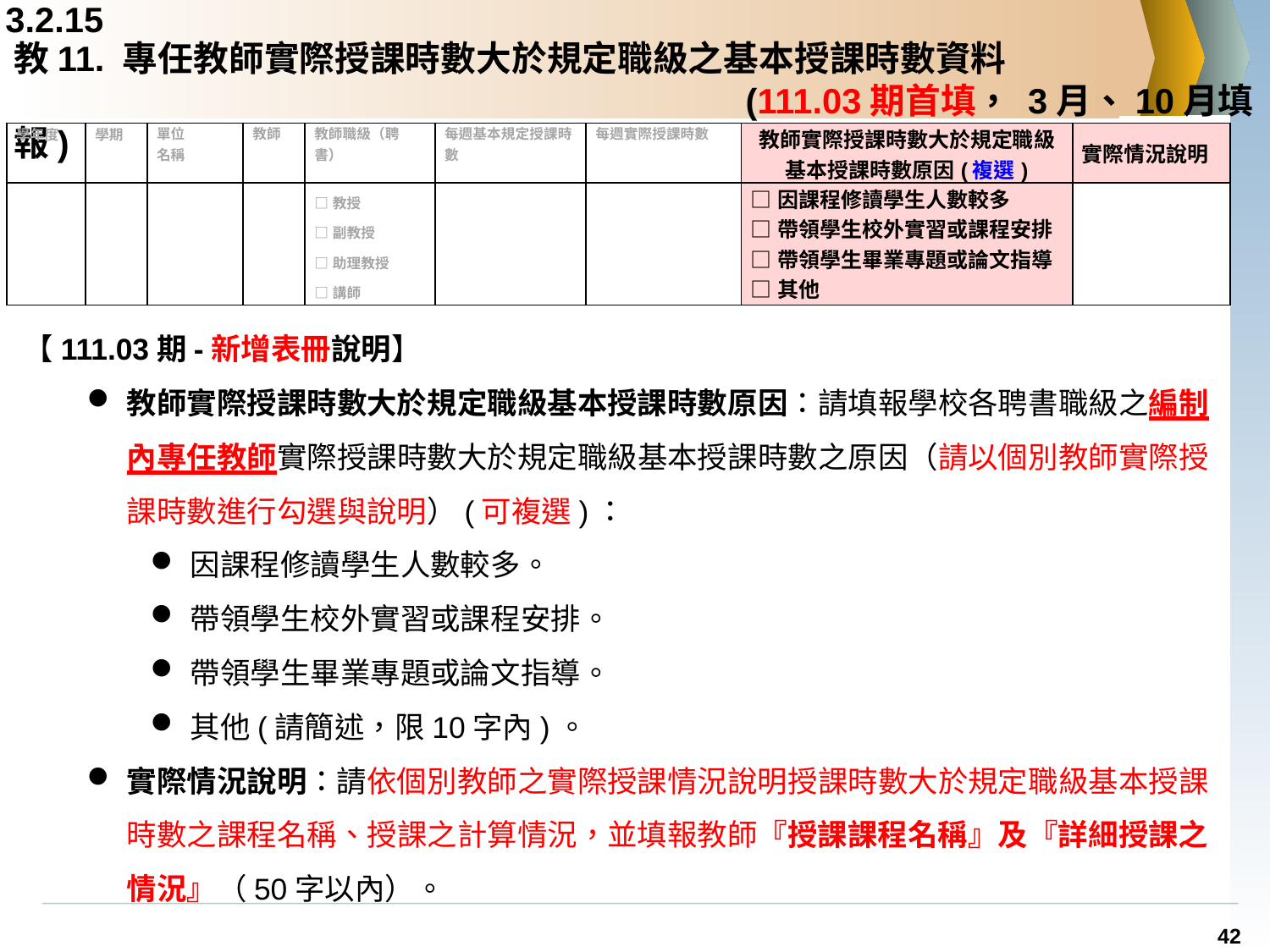

3.2.15
# 教11. 專任教師實際授課時數大於規定職級之基本授課時數資料 (111.03期首填， 3月、10月填報)
| 學年度 | 學期 | 單位 名稱 | 教師 | 教師職級（聘書） | 每週基本規定授課時數 | 每週實際授課時數 | 教師實際授課時數大於規定職級基本授課時數原因(複選) | 實際情況說明 |
| --- | --- | --- | --- | --- | --- | --- | --- | --- |
|  |  |  |  | □教授 □副教授 □助理教授 □講師 |  |  | □因課程修讀學生人數較多 □帶領學生校外實習或課程安排 □帶領學生畢業專題或論文指導 □其他 |  |
【111.03期-新增表冊說明】
教師實際授課時數大於規定職級基本授課時數原因：請填報學校各聘書職級之編制內專任教師實際授課時數大於規定職級基本授課時數之原因（請以個別教師實際授課時數進行勾選與說明）(可複選)：
因課程修讀學生人數較多。
帶領學生校外實習或課程安排。
帶領學生畢業專題或論文指導。
其他(請簡述，限10字內)。
實際情況說明：請依個別教師之實際授課情況說明授課時數大於規定職級基本授課時數之課程名稱、授課之計算情況，並填報教師『授課課程名稱』及『詳細授課之情況』（50字以內）。